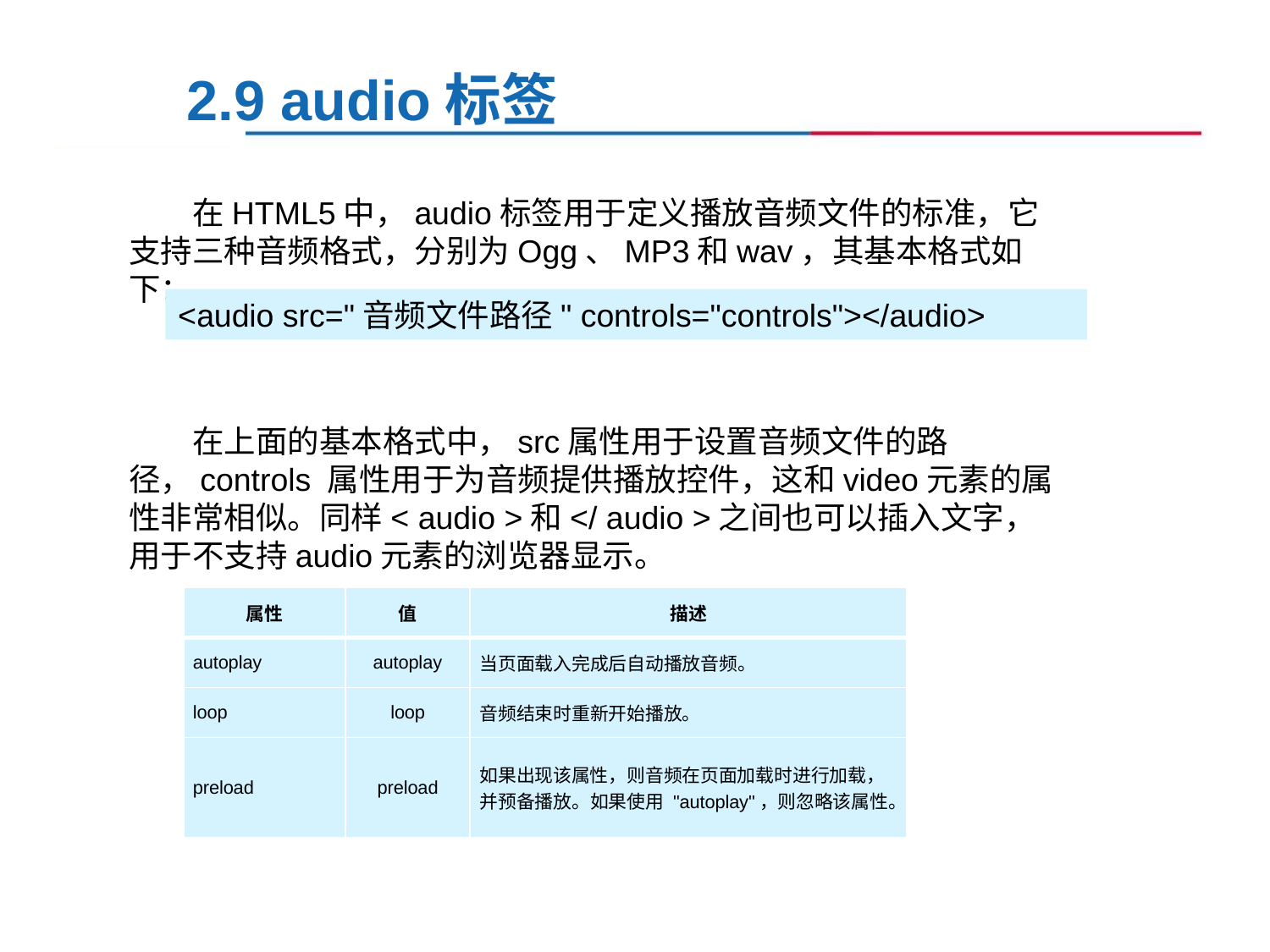

2.9 audio标签
在HTML5中，audio标签用于定义播放音频文件的标准，它支持三种音频格式，分别为Ogg、MP3和wav，其基本格式如下：

在上面的基本格式中，src属性用于设置音频文件的路径，controls 属性用于为音频提供播放控件，这和video元素的属性非常相似。同样< audio >和</ audio >之间也可以插入文字，用于不支持audio元素的浏览器显示。
<audio src="音频文件路径" controls="controls"></audio>
| 属性 | 值 | 描述 |
| --- | --- | --- |
| autoplay | autoplay | 当页面载入完成后自动播放音频。 |
| loop | loop | 音频结束时重新开始播放。 |
| preload | preload | 如果出现该属性，则音频在页面加载时进行加载，并预备播放。如果使用 "autoplay"，则忽略该属性。 |